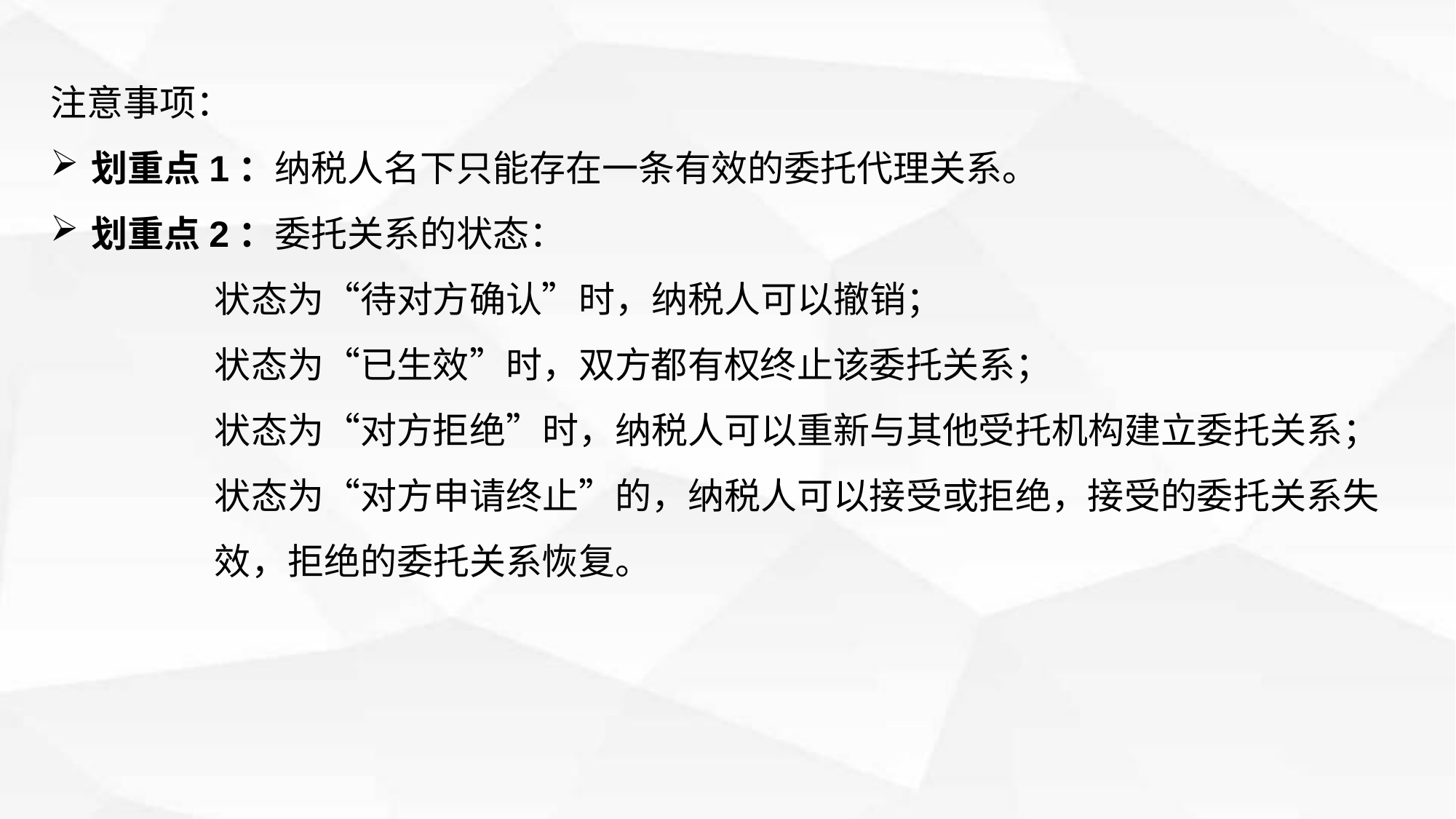

注意事项：
划重点1：纳税人名下只能存在一条有效的委托代理关系。
划重点2：委托关系的状态：
                   状态为“待对方确认”时，纳税人可以撤销；
                   状态为“已生效”时，双方都有权终止该委托关系；
                   状态为“对方拒绝”时，纳税人可以重新与其他受托机构建立委托关系；
                   状态为“对方申请终止”的，纳税人可以接受或拒绝，接受的委托关系失
                   效，拒绝的委托关系恢复。